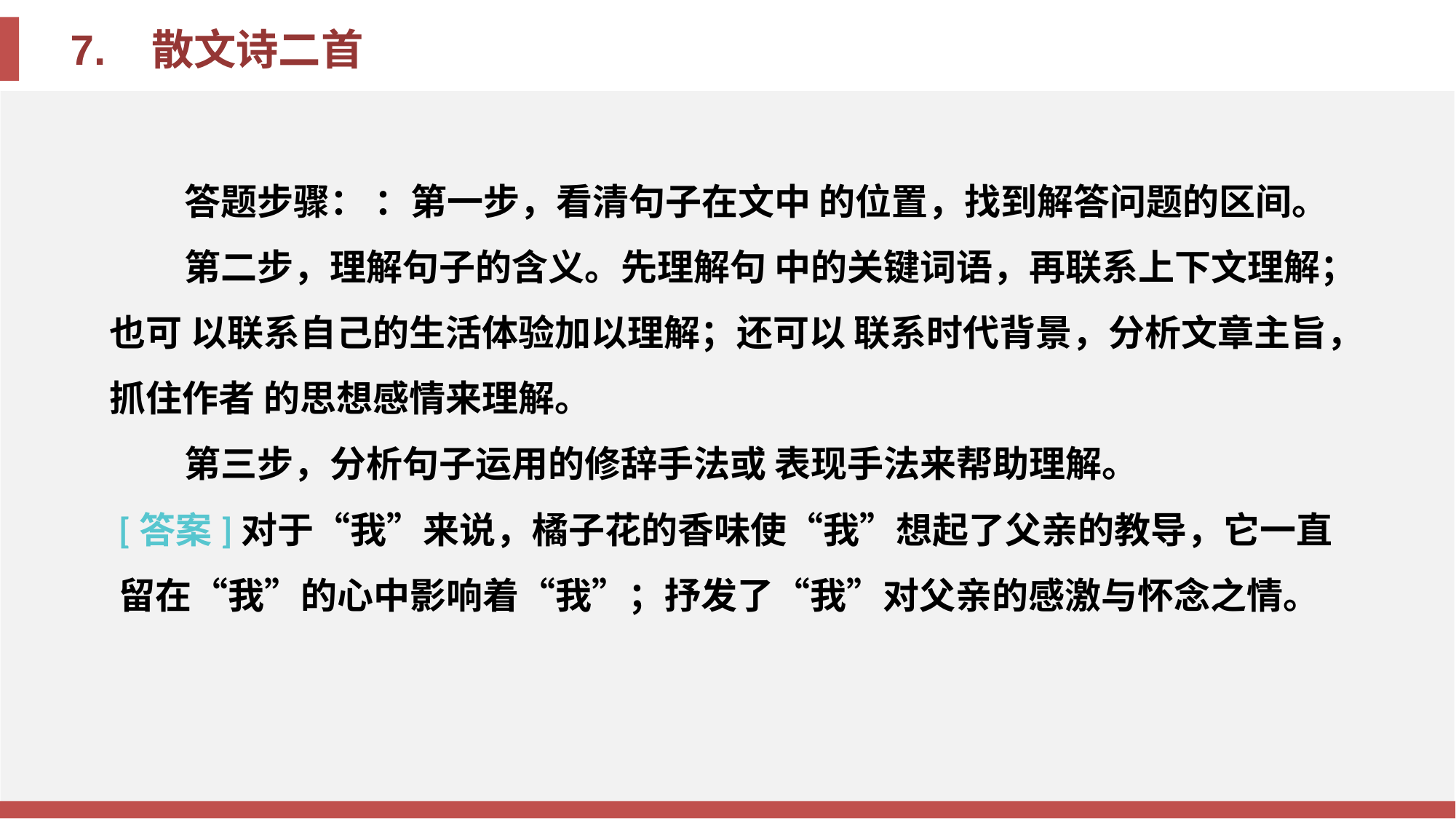

答题步骤： ：第一步，看清句子在文中 的位置，找到解答问题的区间。
第二步，理解句子的含义。先理解句 中的关键词语，再联系上下文理解；也可 以联系自己的生活体验加以理解；还可以 联系时代背景，分析文章主旨，抓住作者 的思想感情来理解。
第三步，分析句子运用的修辞手法或 表现手法来帮助理解。
[答案]对于“我”来说，橘子花的香味使“我”想起了父亲的教导，它一直留在“我”的心中影响着“我”；抒发了“我”对父亲的感激与怀念之情。